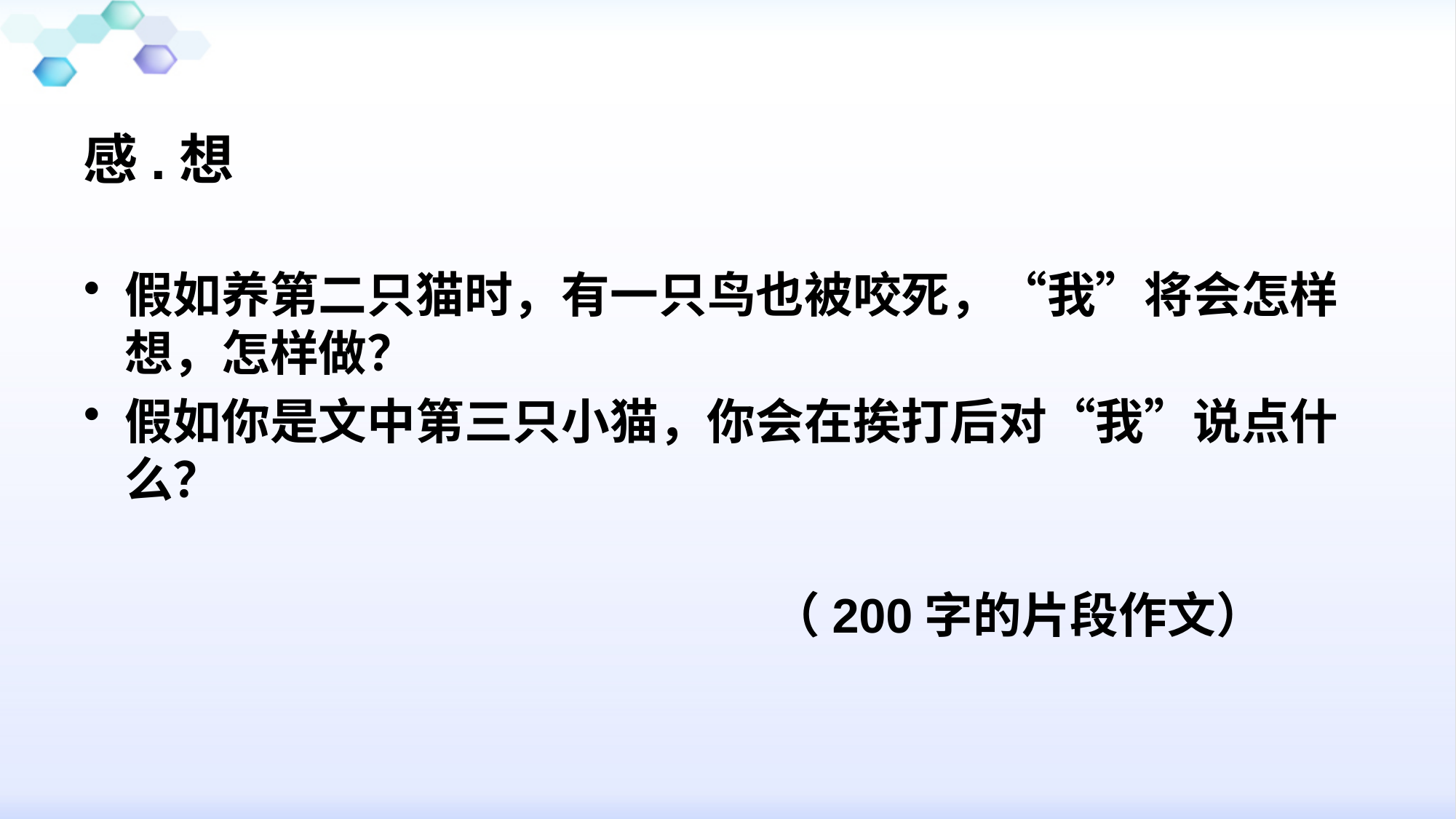

# 感.想

假如养第二只猫时，有一只鸟也被咬死，“我”将会怎样想，怎样做？
假如你是文中第三只小猫，你会在挨打后对“我”说点什么？

                                                             （200字的片段作文）